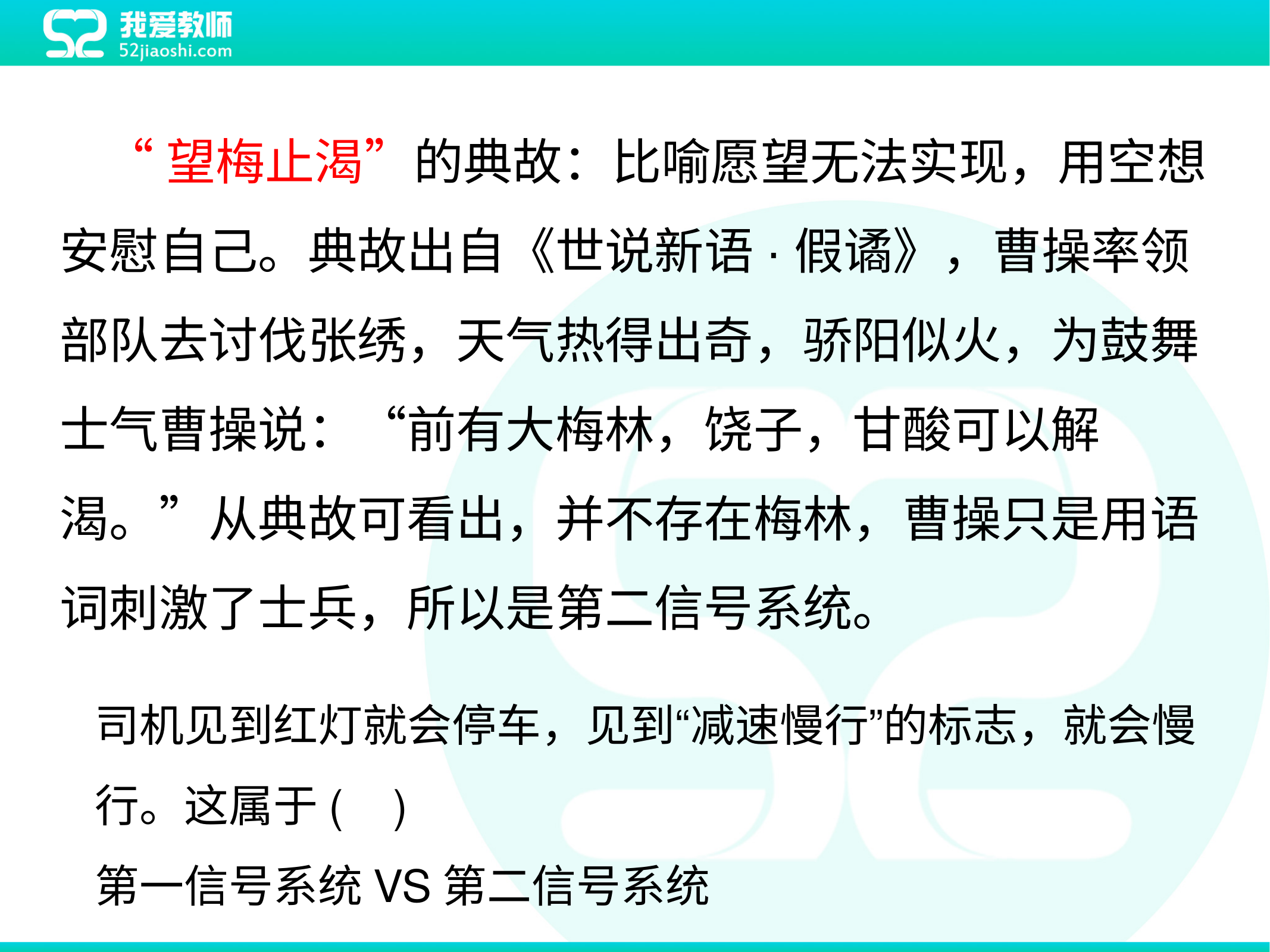

“望梅止渴”的典故：比喻愿望无法实现，用空想安慰自己。典故出自《世说新语·假谲》，曹操率领部队去讨伐张绣，天气热得出奇，骄阳似火，为鼓舞士气曹操说：“前有大梅林，饶子，甘酸可以解渴。”从典故可看出，并不存在梅林，曹操只是用语词刺激了士兵，所以是第二信号系统。
司机见到红灯就会停车，见到“减速慢行”的标志，就会慢行。这属于(    )
第一信号系统VS第二信号系统